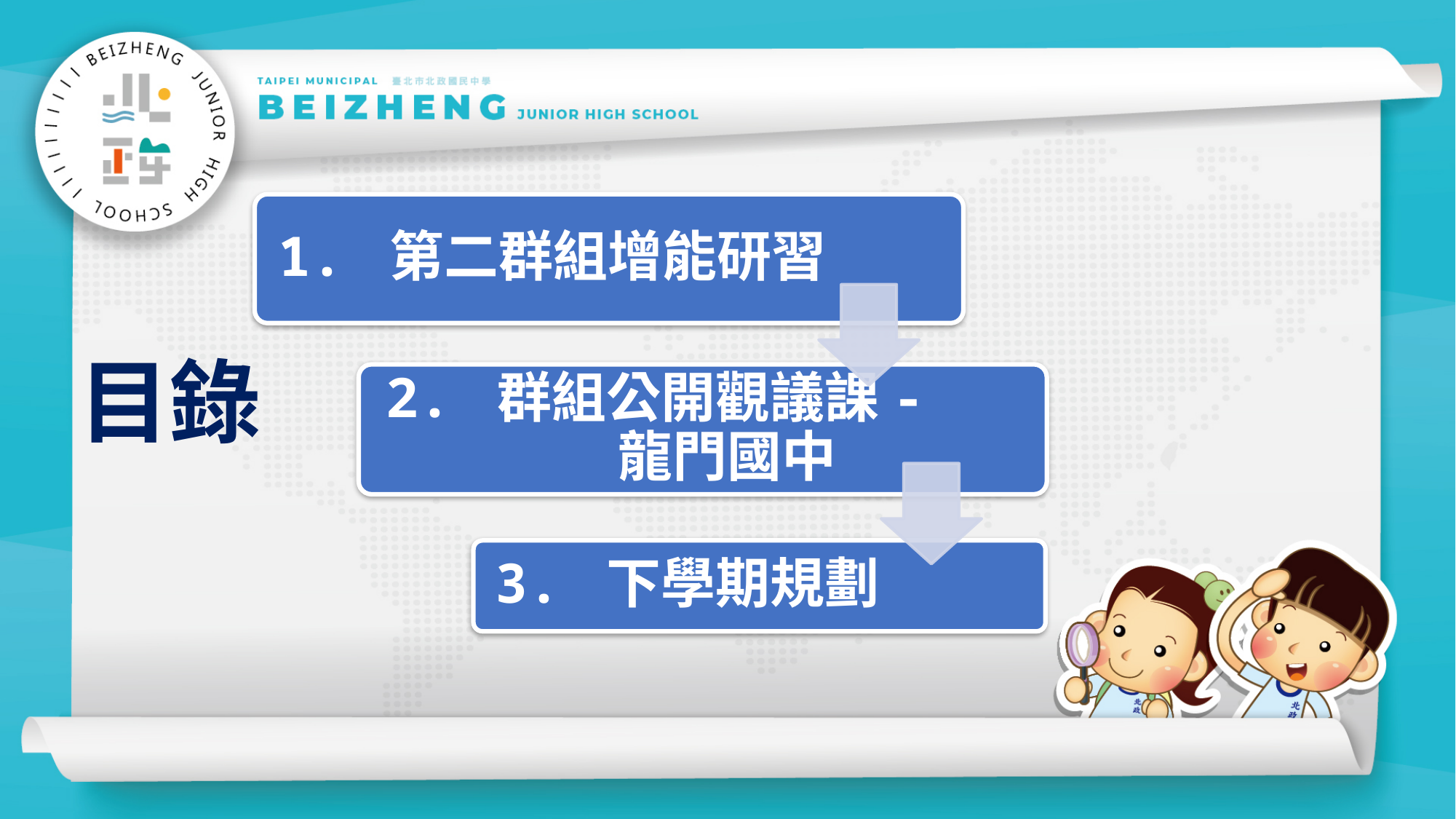

1. 第二群組增能研習
2. 群組公開觀議課-     龍門國中
3. 下學期規劃

目錄